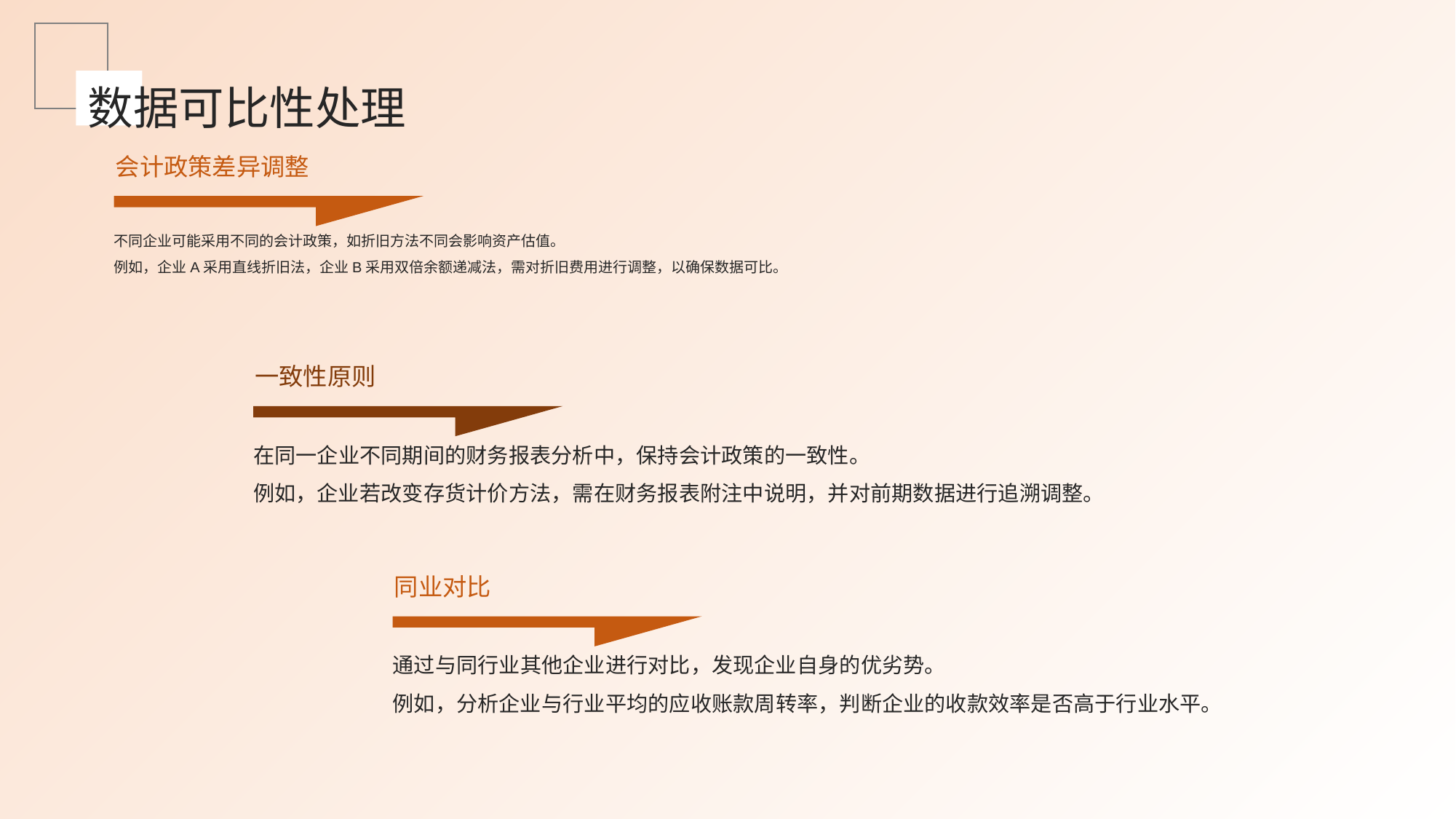

数据可比性处理
会计政策差异调整

不同企业可能采用不同的会计政策，如折旧方法不同会影响资产估值。
例如，企业A采用直线折旧法，企业B采用双倍余额递减法，需对折旧费用进行调整，以确保数据可比。
一致性原则

在同一企业不同期间的财务报表分析中，保持会计政策的一致性。
例如，企业若改变存货计价方法，需在财务报表附注中说明，并对前期数据进行追溯调整。
同业对比

通过与同行业其他企业进行对比，发现企业自身的优劣势。
例如，分析企业与行业平均的应收账款周转率，判断企业的收款效率是否高于行业水平。